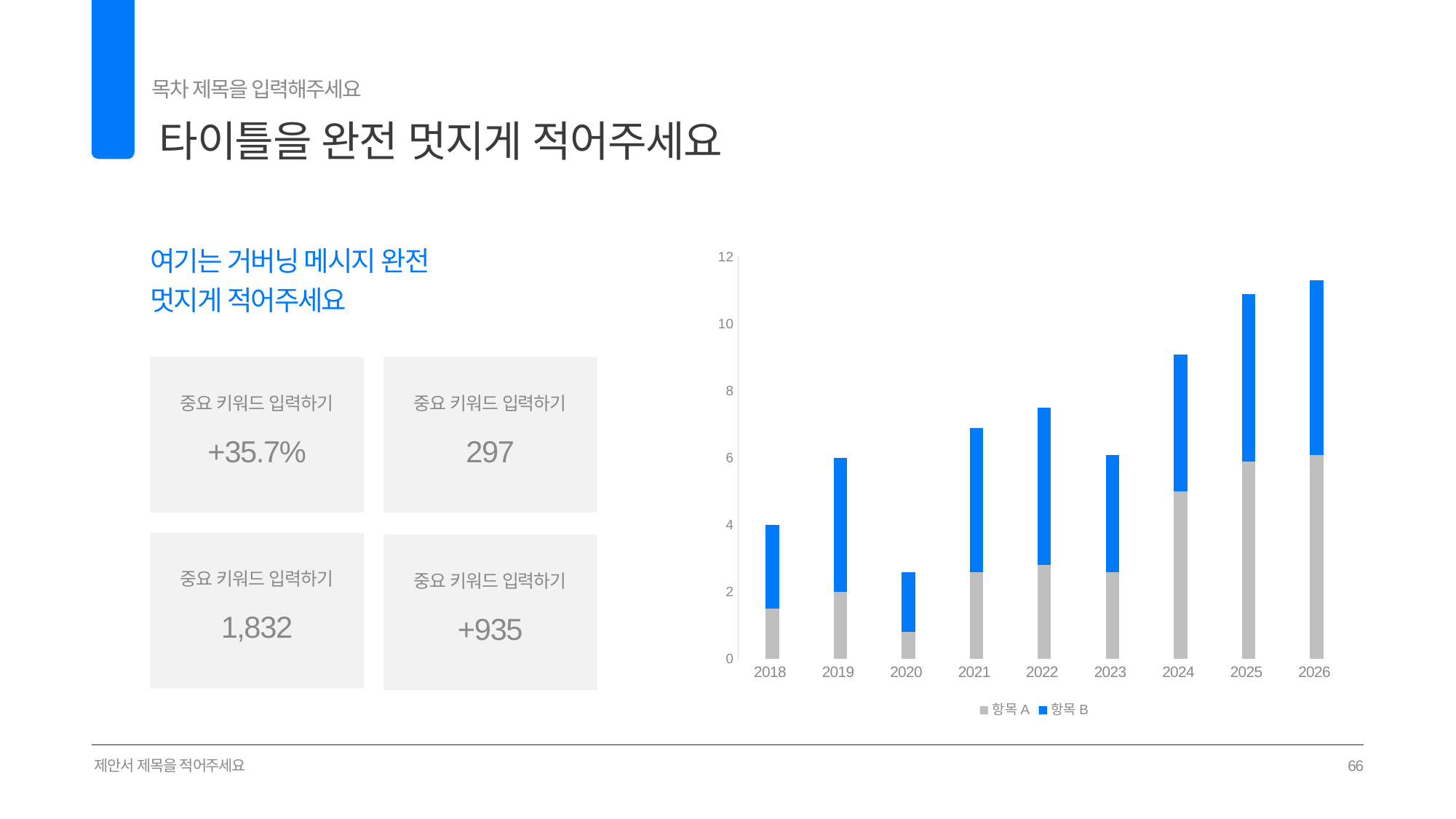

목차 제목을 입력해주세요
타이틀을 완전 멋지게 적어주세요
02
여기는 거버닝 메시지 완전
멋지게 적어주세요

### Chart

| Category | 항목A | 항목B |
|---|---|---|
| 2018 | 1.5 | 2.5 |
| 2019 | 2.0 | 4.0 |
| 2020 | 0.8 | 1.8 |
| 2021 | 2.6 | 4.3 |
| 2022 | 2.8 | 4.7 |
| 2023 | 2.6 | 3.5 |
| 2024 | 5.0 | 4.1 |
| 2025 | 5.9 | 5.0 |
| 2026 | 6.1 | 5.2 |

중요 키워드 입력하기
중요 키워드 입력하기
+35.7%
297

중요 키워드 입력하기
중요 키워드 입력하기
1,832
+935
제안서 제목을 적어주세요
66